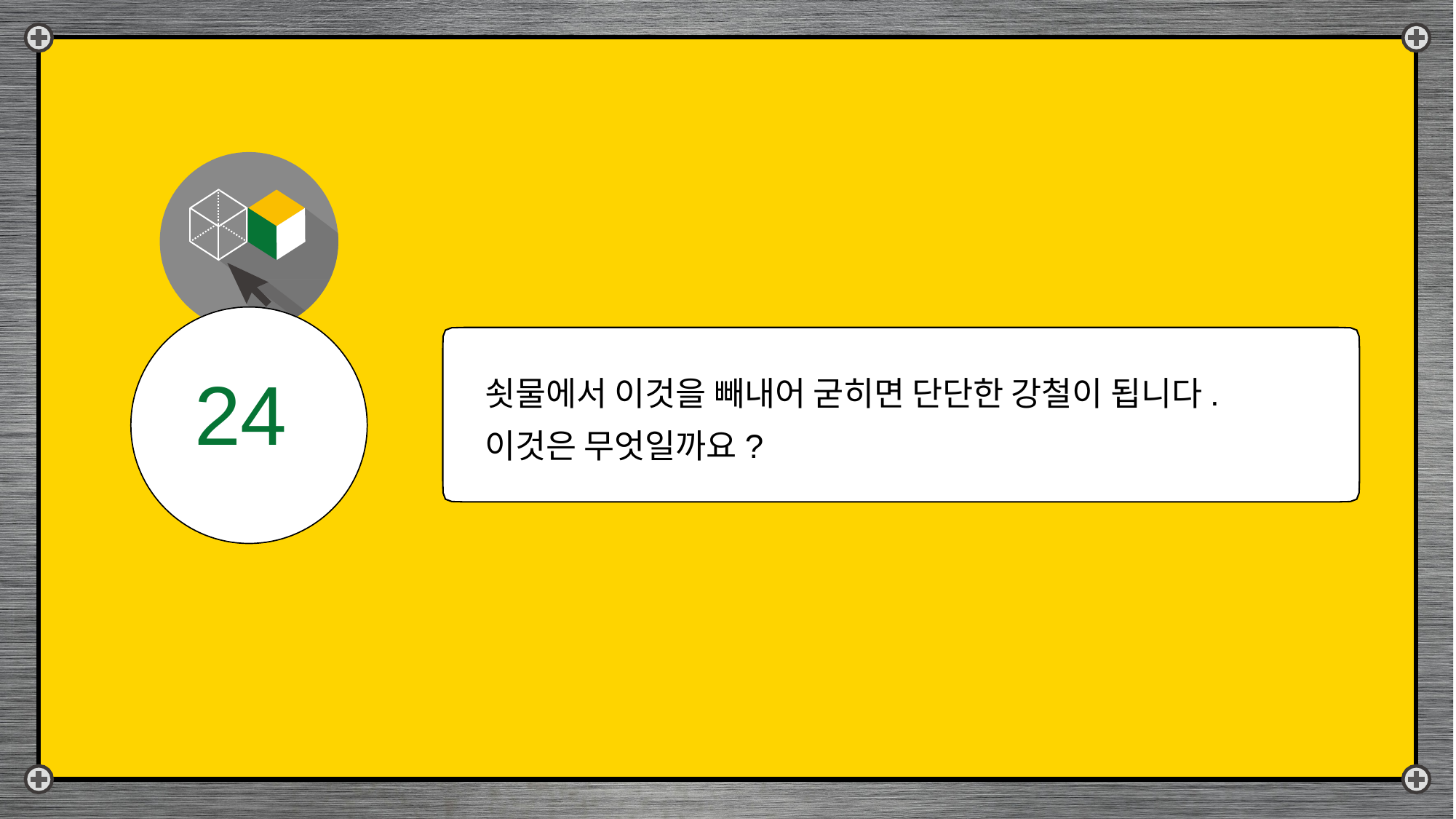

# 쇳물에서 이것을 빼내어 굳히면 단단한 강철이 됩니다.  이것은 무엇일까요?
24